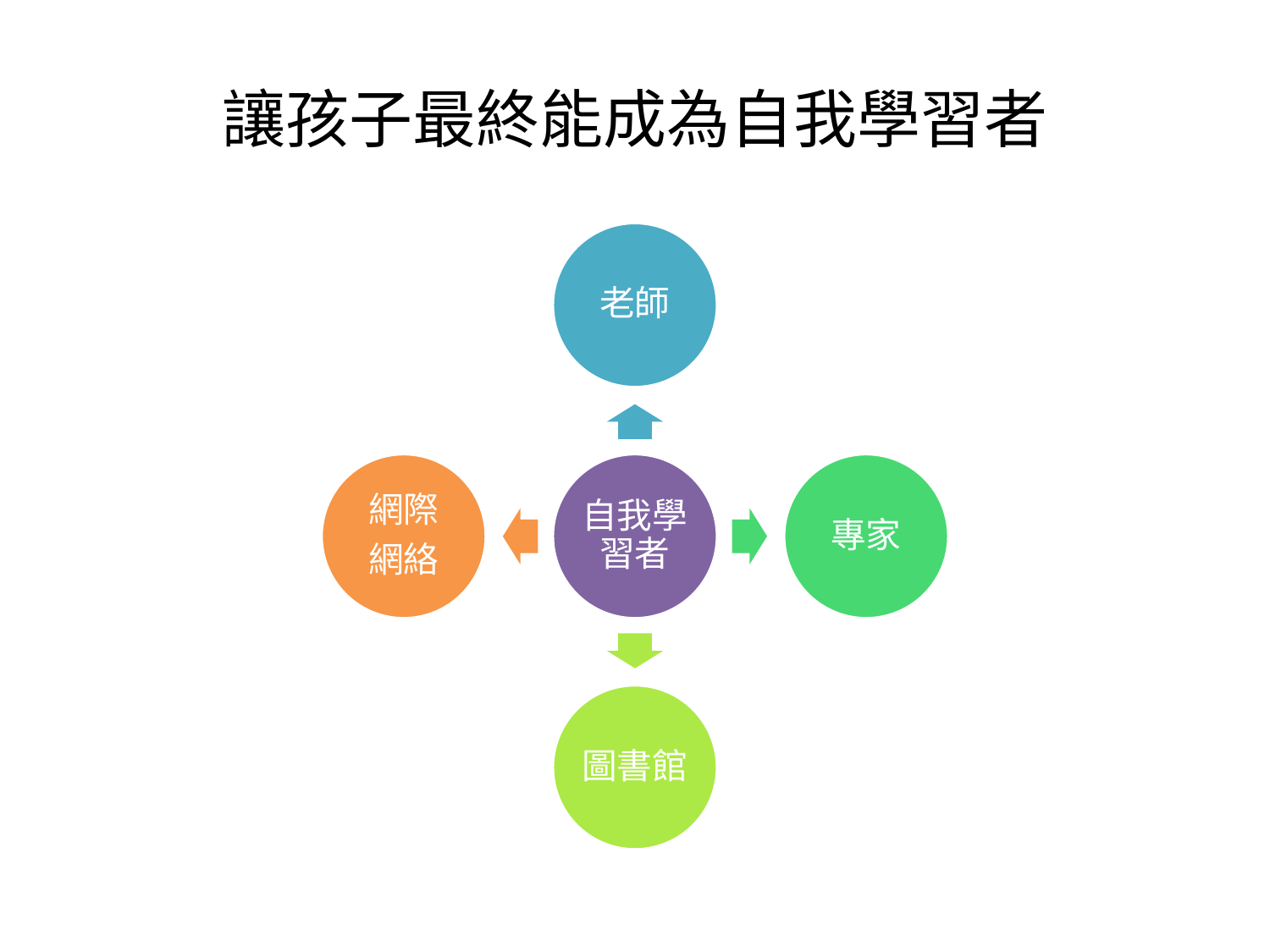

# 讓孩子最終能成為自我學習者
自我學習者

老師

專家

圖書館

網際
網絡